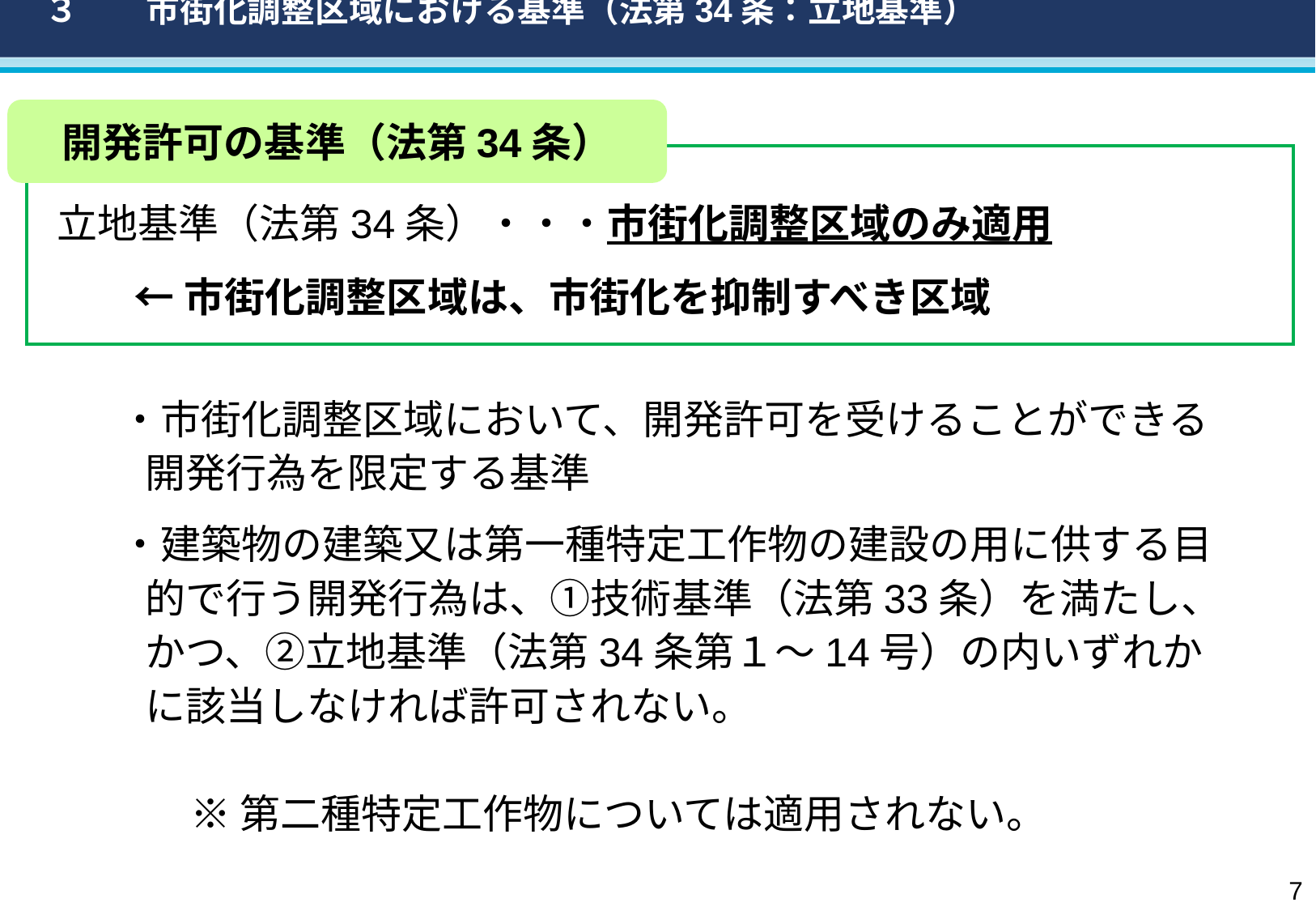

３　　市街化調整区域における基準（法第34条：立地基準）
開発許可の基準（法第34条）
 立地基準（法第34条）・・・市街化調整区域のみ適用

←市街化調整区域は、市街化を抑制すべき区域
・市街化調整区域において、開発許可を受けることができる開発行為を限定する基準

・建築物の建築又は第一種特定工作物の建設の用に供する目的で行う開発行為は、①技術基準（法第33条）を満たし、かつ、②立地基準（法第34条第１～14号）の内いずれかに該当しなければ許可されない。

　　　※ 第二種特定工作物については適用されない。
7